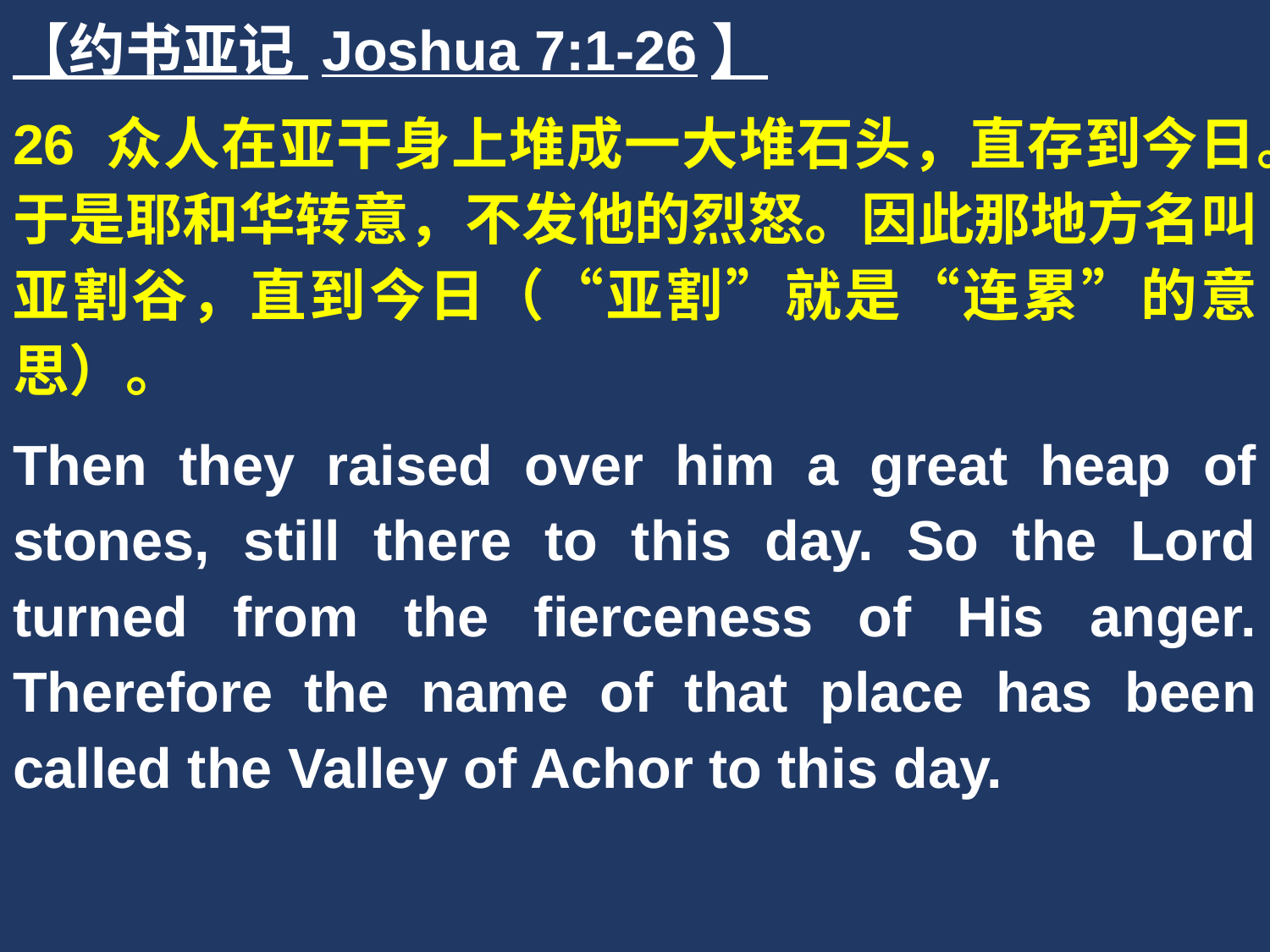

【约书亚记 Joshua 7:1-26】
26 众人在亚干身上堆成一大堆石头，直存到今日。于是耶和华转意，不发他的烈怒。因此那地方名叫亚割谷，直到今日（“亚割”就是“连累”的意思）。
Then they raised over him a great heap of stones, still there to this day. So the Lord turned from the fierceness of His anger. Therefore the name of that place has been called the Valley of Achor to this day.